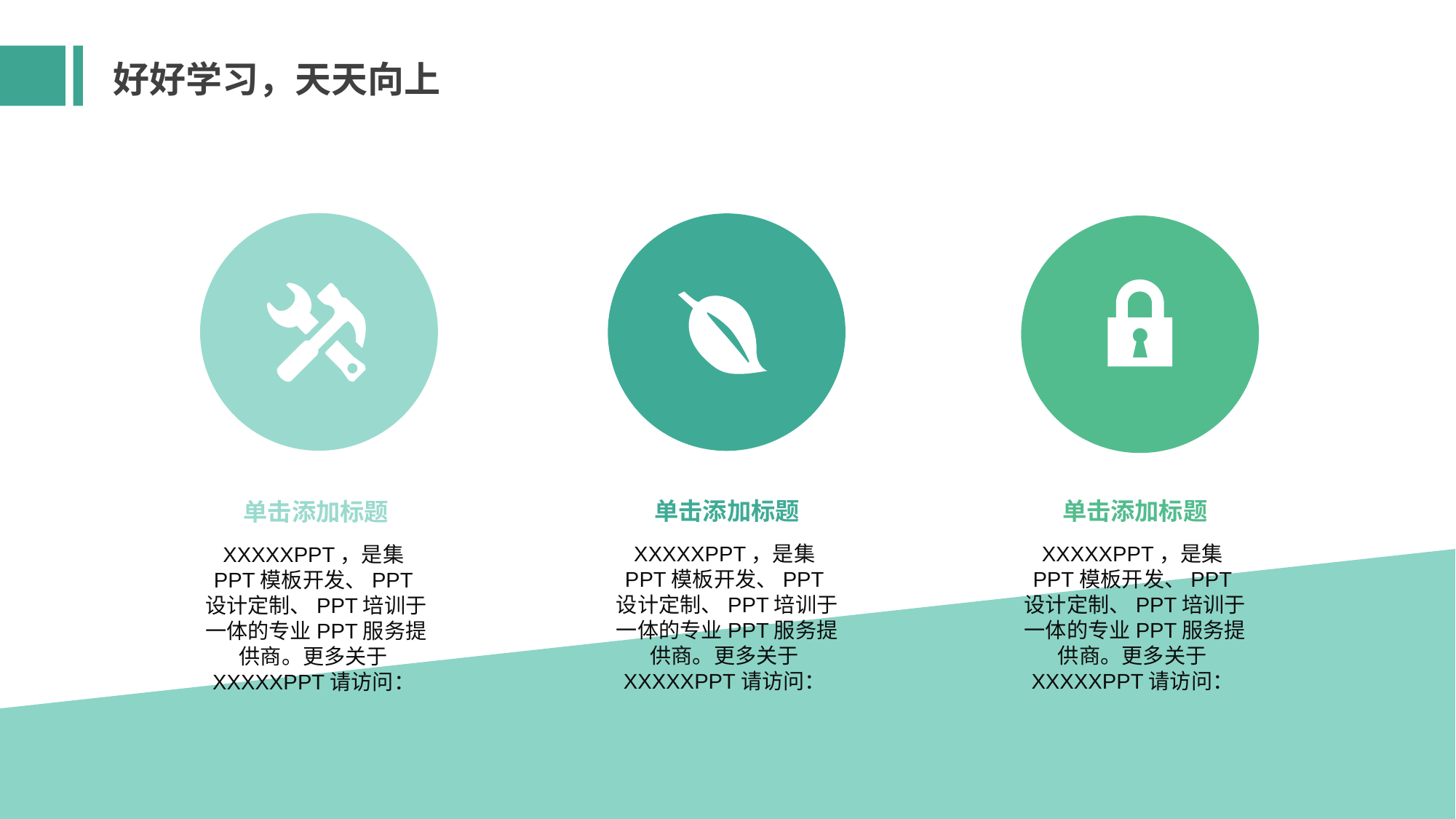

好好学习，天天向上

单击添加标题
XXXXXPPT，是集PPT模板开发、PPT设计定制、PPT培训于一体的专业PPT服务提供商。更多关于XXXXXPPT请访问：
单击添加标题
XXXXXPPT，是集PPT模板开发、PPT设计定制、PPT培训于一体的专业PPT服务提供商。更多关于XXXXXPPT请访问：
单击添加标题
XXXXXPPT，是集PPT模板开发、PPT设计定制、PPT培训于一体的专业PPT服务提供商。更多关于XXXXXPPT请访问：